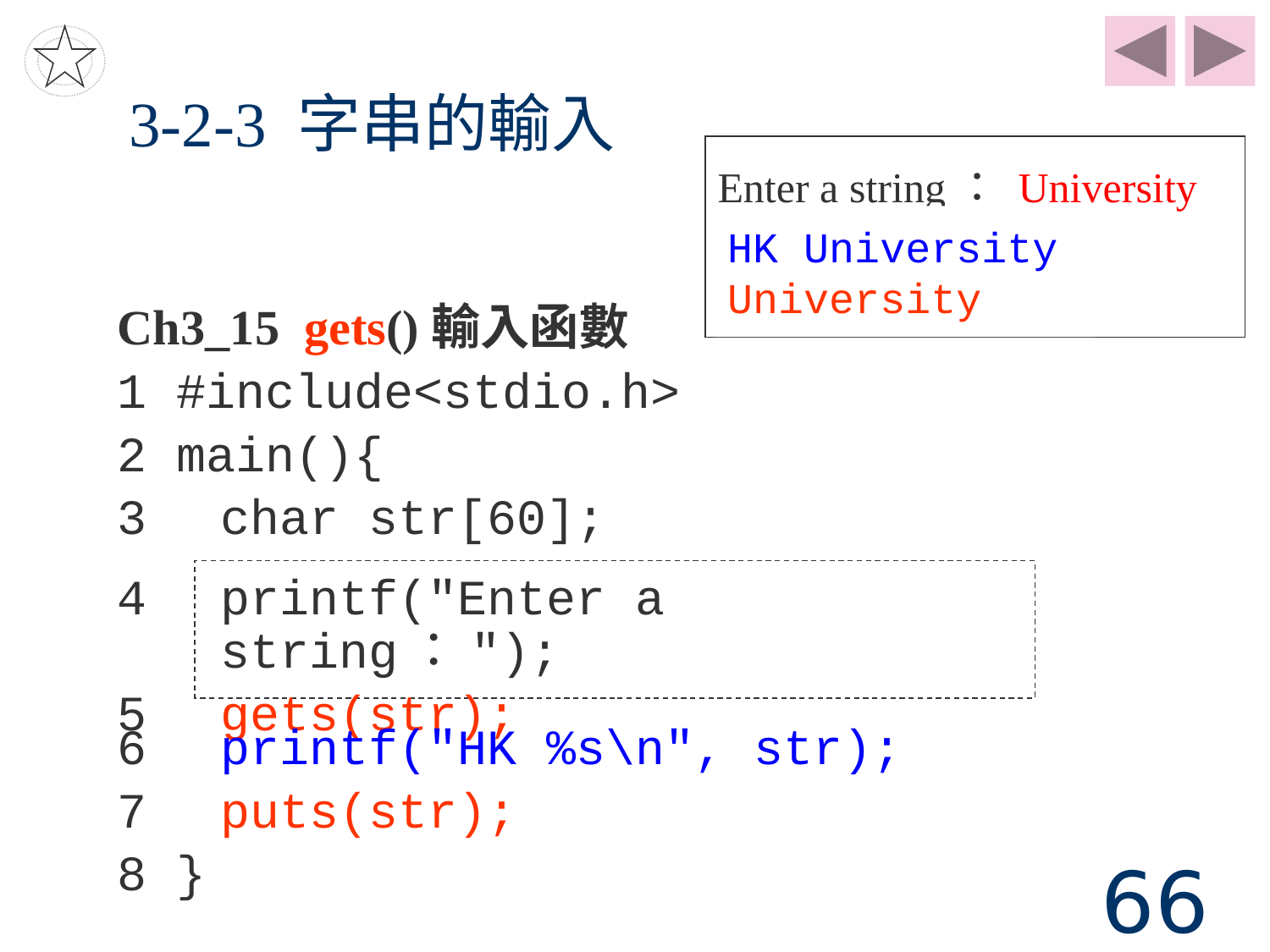

# 3-2-3 字串的輸入
Enter a string： University

HK University
University
Ch3_15  gets()輸入函數
1 #include<stdio.h>
2 main(){
3	char str[60];

4	printf("Enter a string：");
5	gets(str);
6	printf("HK %s\n", str);
7	puts(str);
8 }
66